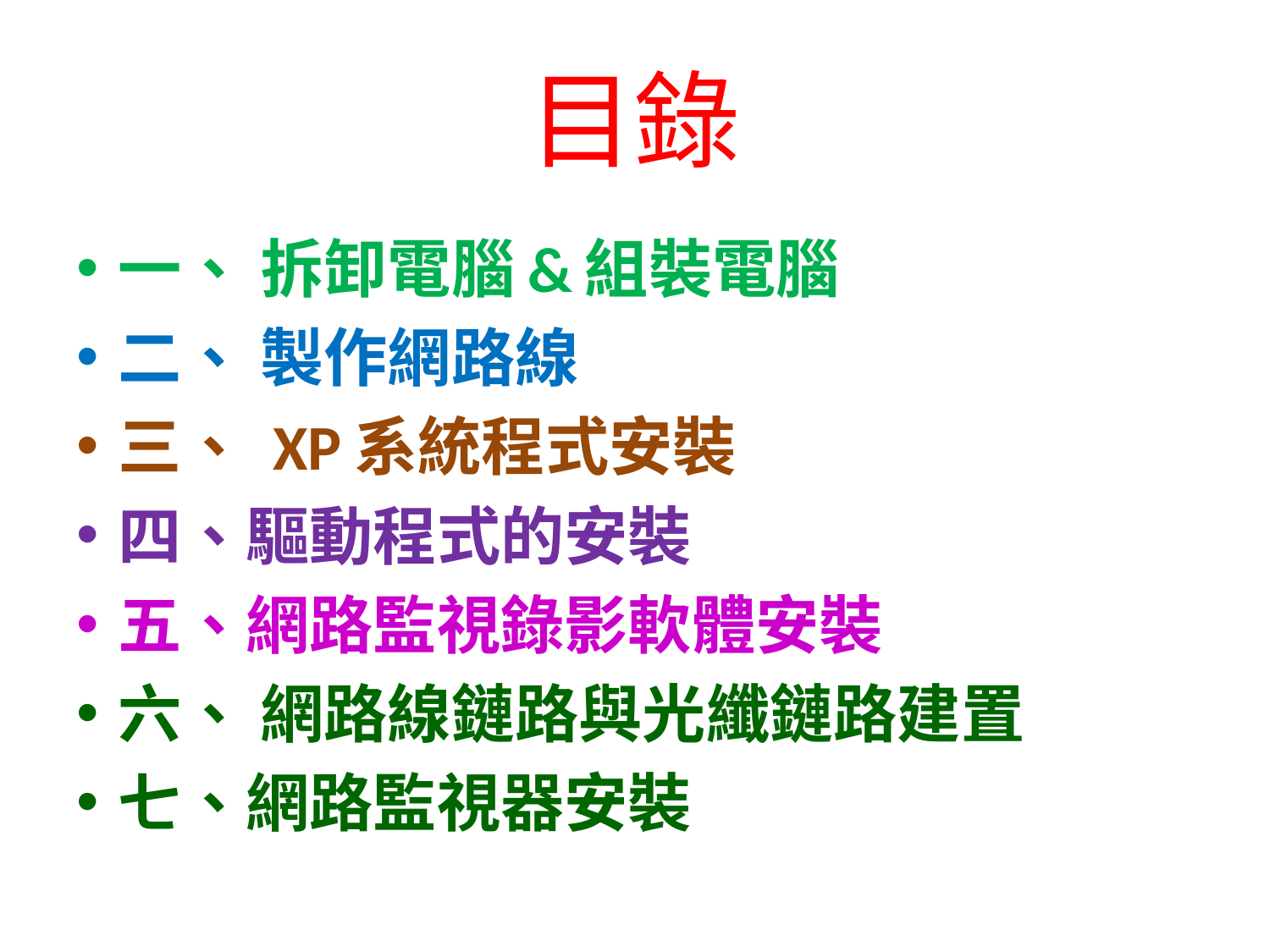

# 目錄
一、 拆卸電腦&組裝電腦
二、 製作網路線
三、 XP系統程式安裝
四、驅動程式的安裝
五、網路監視錄影軟體安裝
六、 網路線鏈路與光纖鏈路建置
七、網路監視器安裝